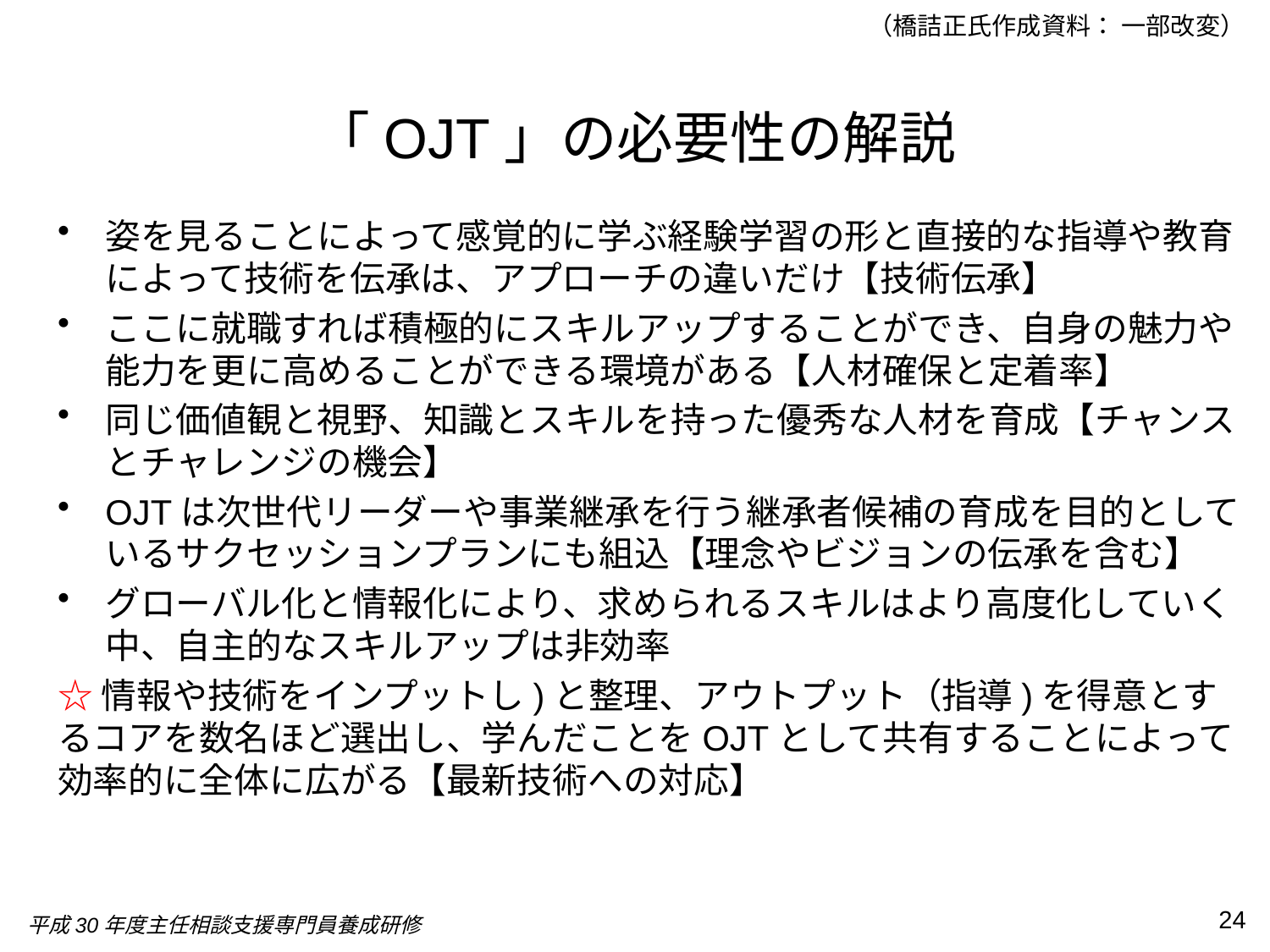

（橋詰正氏作成資料： 一部改変）
# 「OJT」の必要性の解説
姿を見ることによって感覚的に学ぶ経験学習の形と直接的な指導や教育によって技術を伝承は、アプローチの違いだけ【技術伝承】
ここに就職すれば積極的にスキルアップすることができ、自身の魅力や能力を更に高めることができる環境がある【人材確保と定着率】
同じ価値観と視野、知識とスキルを持った優秀な人材を育成【チャンスとチャレンジの機会】
OJTは次世代リーダーや事業継承を行う継承者候補の育成を目的としているサクセッションプランにも組込【理念やビジョンの伝承を含む】
グローバル化と情報化により、求められるスキルはより高度化していく中、自主的なスキルアップは非効率
☆情報や技術をインプットし)と整理、アウトプット（指導)を得意とするコアを数名ほど選出し、学んだことをOJTとして共有することによって効率的に全体に広がる【最新技術への対応】

24
平成30年度主任相談支援専門員養成研修